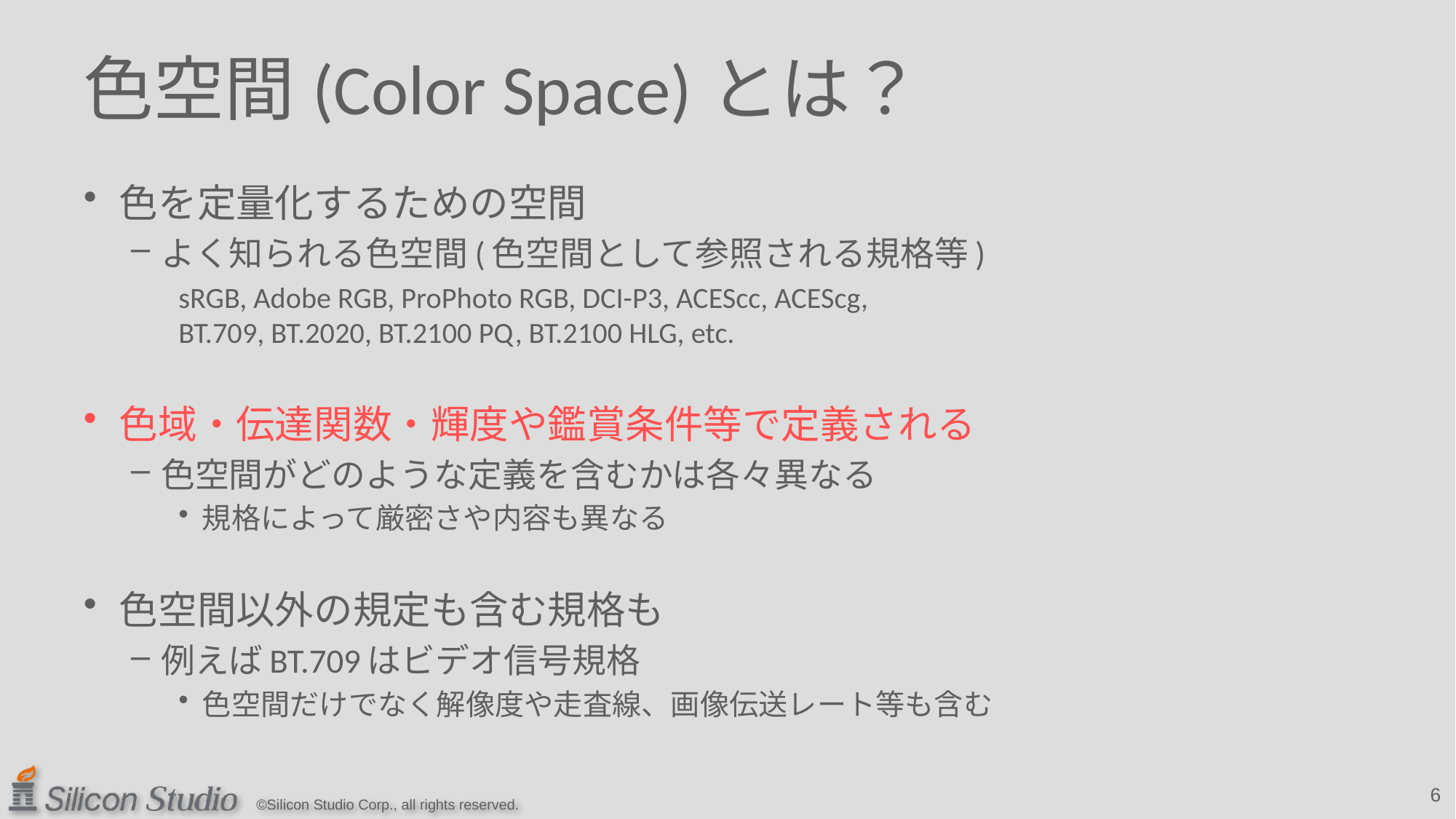

# 色空間(Color Space)とは？
色を定量化するための空間
よく知られる色空間(色空間として参照される規格等)
sRGB, Adobe RGB, ProPhoto RGB, DCI-P3, ACEScc, ACEScg,
BT.709, BT.2020, BT.2100 PQ, BT.2100 HLG, etc.

色域・伝達関数・輝度や鑑賞条件等で定義される
色空間がどのような定義を含むかは各々異なる
規格によって厳密さや内容も異なる

色空間以外の規定も含む規格も
例えばBT.709はビデオ信号規格
色空間だけでなく解像度や走査線、画像伝送レート等も含む

6